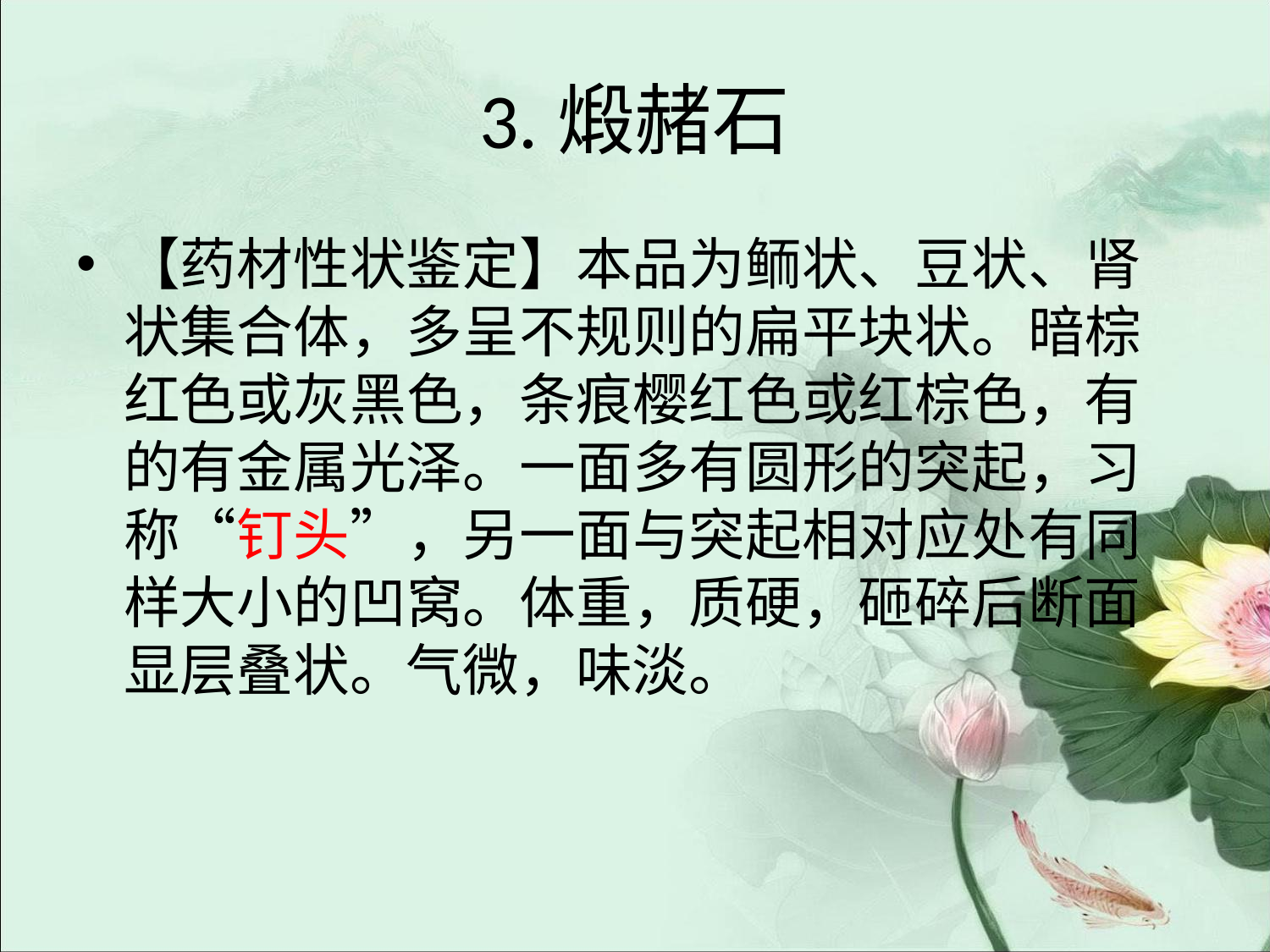

# 3.煅赭石
【药材性状鉴定】本品为鲕状、豆状、肾状集合体，多呈不规则的扁平块状。暗棕红色或灰黑色，条痕樱红色或红棕色，有的有金属光泽。一面多有圆形的突起，习称“钉头”，另一面与突起相对应处有同样大小的凹窝。体重，质硬，砸碎后断面显层叠状。气微，味淡。